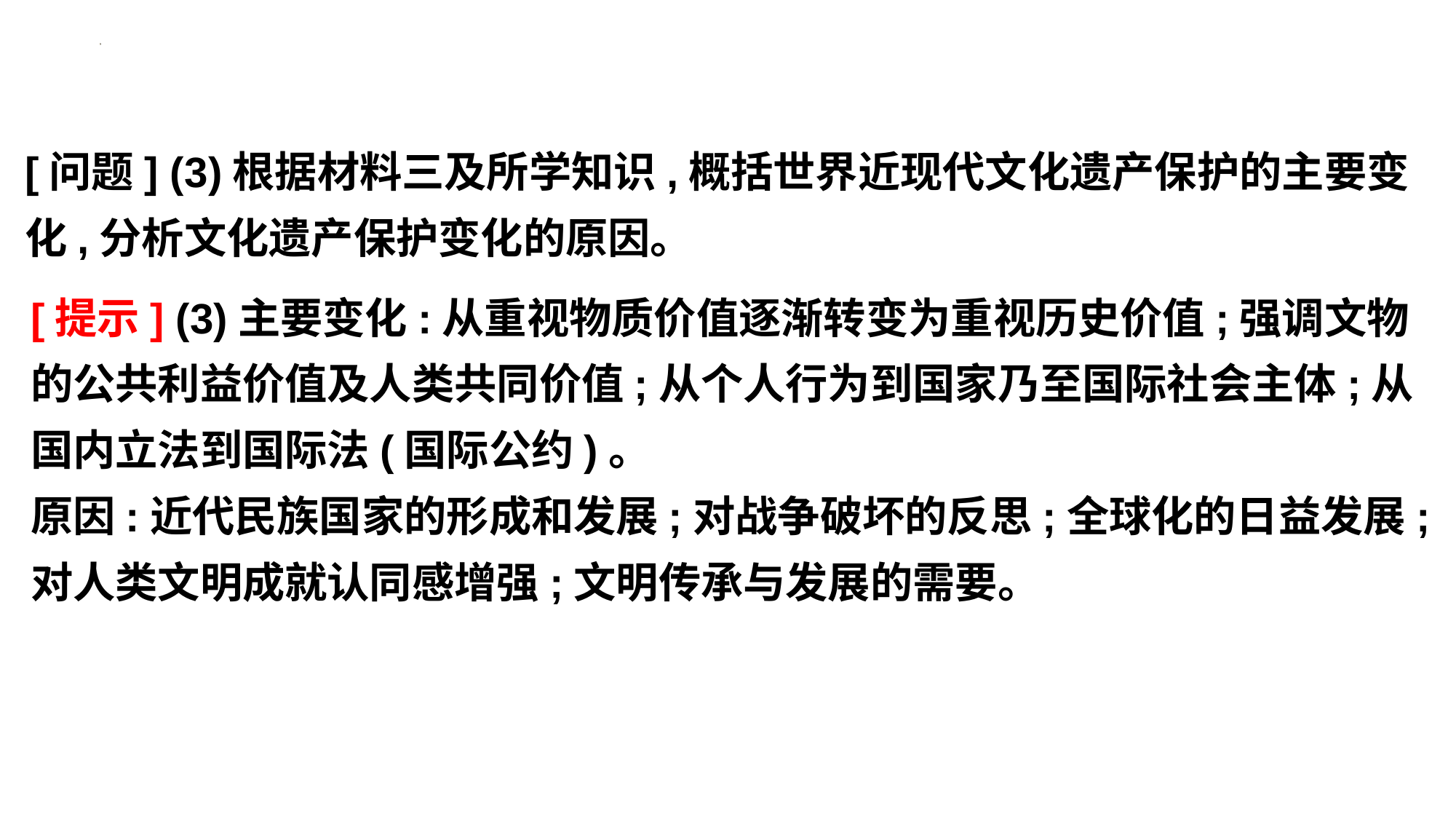

[问题] (3)根据材料三及所学知识,概括世界近现代文化遗产保护的主要变化,分析文化遗产保护变化的原因。
[提示] (3)主要变化:从重视物质价值逐渐转变为重视历史价值;强调文物的公共利益价值及人类共同价值;从个人行为到国家乃至国际社会主体;从国内立法到国际法(国际公约)。
原因:近代民族国家的形成和发展;对战争破坏的反思;全球化的日益发展;对人类文明成就认同感增强;文明传承与发展的需要。